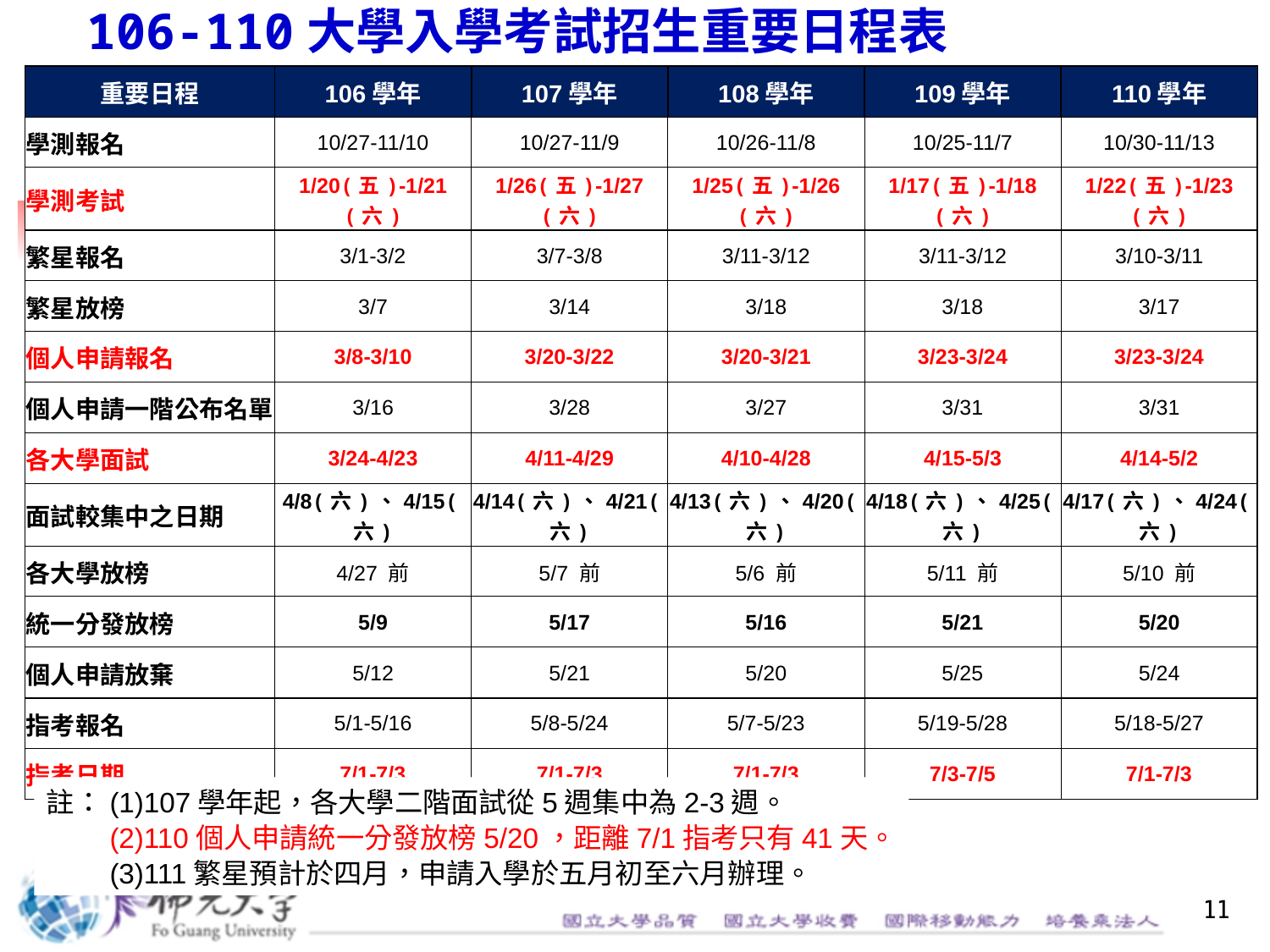

106-110大學入學考試招生重要日程表
| 重要日程 | 106學年 | 107學年 | 108學年 | 109學年 | 110學年 |
| --- | --- | --- | --- | --- | --- |
| 學測報名 | 10/27-11/10 | 10/27-11/9 | 10/26-11/8 | 10/25-11/7 | 10/30-11/13 |
| 學測考試 | 1/20(五)-1/21(六) | 1/26(五)-1/27(六) | 1/25(五)-1/26(六) | 1/17(五)-1/18(六) | 1/22(五)-1/23(六) |
| 繁星報名 | 3/1-3/2 | 3/7-3/8 | 3/11-3/12 | 3/11-3/12 | 3/10-3/11 |
| 繁星放榜 | 3/7 | 3/14 | 3/18 | 3/18 | 3/17 |
| 個人申請報名 | 3/8-3/10 | 3/20-3/22 | 3/20-3/21 | 3/23-3/24 | 3/23-3/24 |
| 個人申請一階公布名單 | 3/16 | 3/28 | 3/27 | 3/31 | 3/31 |
| 各大學面試 | 3/24-4/23 | 4/11-4/29 | 4/10-4/28 | 4/15-5/3 | 4/14-5/2 |
| 面試較集中之日期 | 4/8(六)、4/15(六) | 4/14(六)、4/21(六) | 4/13(六)、4/20(六) | 4/18(六)、4/25(六) | 4/17(六)、4/24(六) |
| 各大學放榜 | 4/27 前 | 5/7 前 | 5/6 前 | 5/11 前 | 5/10 前 |
| 統一分發放榜 | 5/9 | 5/17 | 5/16 | 5/21 | 5/20 |
| 個人申請放棄 | 5/12 | 5/21 | 5/20 | 5/25 | 5/24 |
| 指考報名 | 5/1-5/16 | 5/8-5/24 | 5/7-5/23 | 5/19-5/28 | 5/18-5/27 |
| 指考日期 | 7/1-7/3 | 7/1-7/3 | 7/1-7/3 | 7/3-7/5 | 7/1-7/3 |
註：(1)107學年起，各大學二階面試從5週集中為2-3週。
　　(2)110個人申請統一分發放榜5/20，距離7/1指考只有41天。
　　(3)111繁星預計於四月，申請入學於五月初至六月辦理。
11